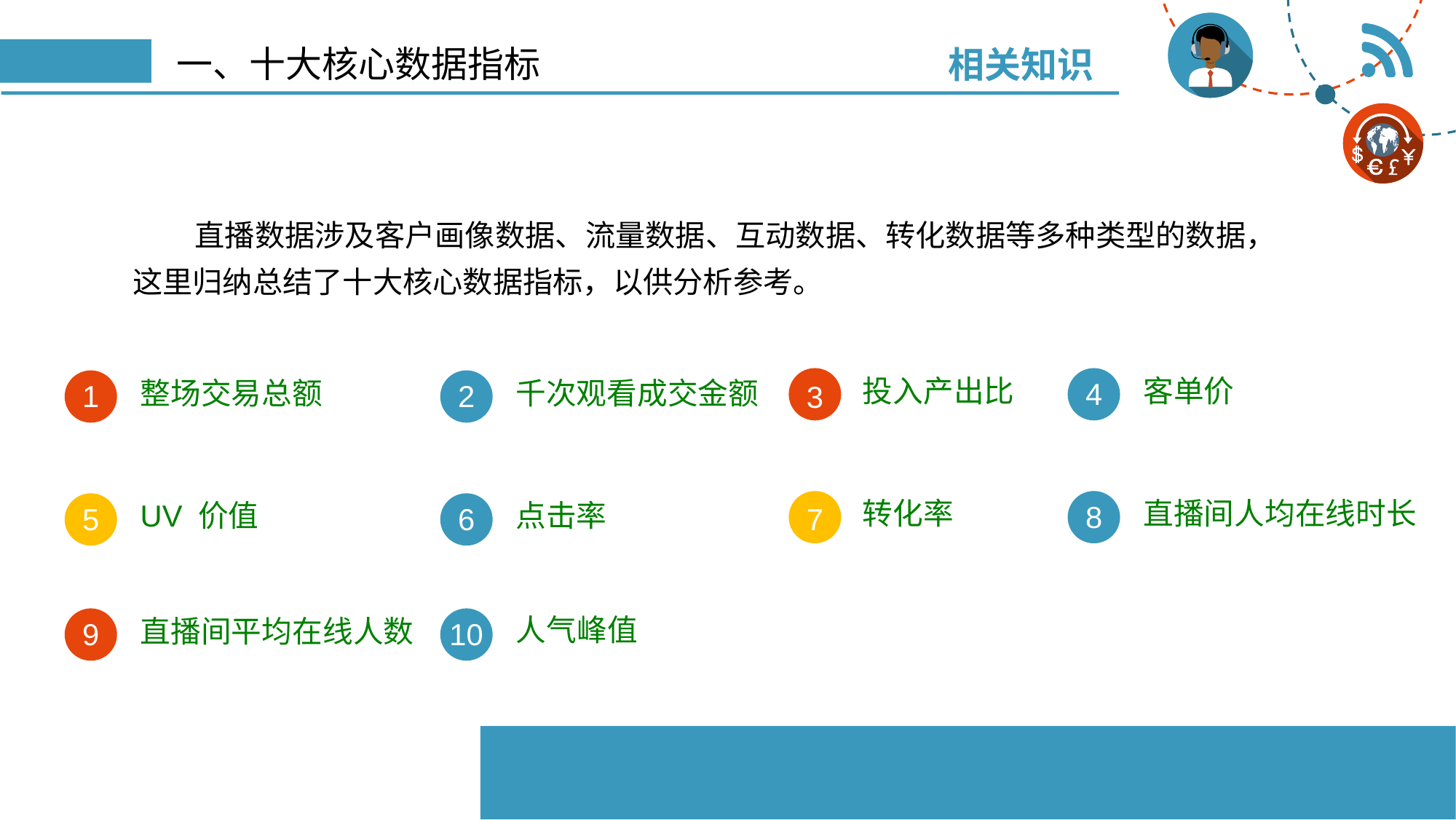

相关知识
# 一、十大核心数据指标
直播数据涉及客户画像数据、流量数据、互动数据、转化数据等多种类型的数据，这里归纳总结了十大核心数据指标，以供分析参考。

4

1
2
3
投入产出比
客单价
整场交易总额
千次观看成交金额

8

5
6
7
转化率
直播间人均在线时长
UV 价值
点击率

9
10
人气峰值
直播间平均在线人数